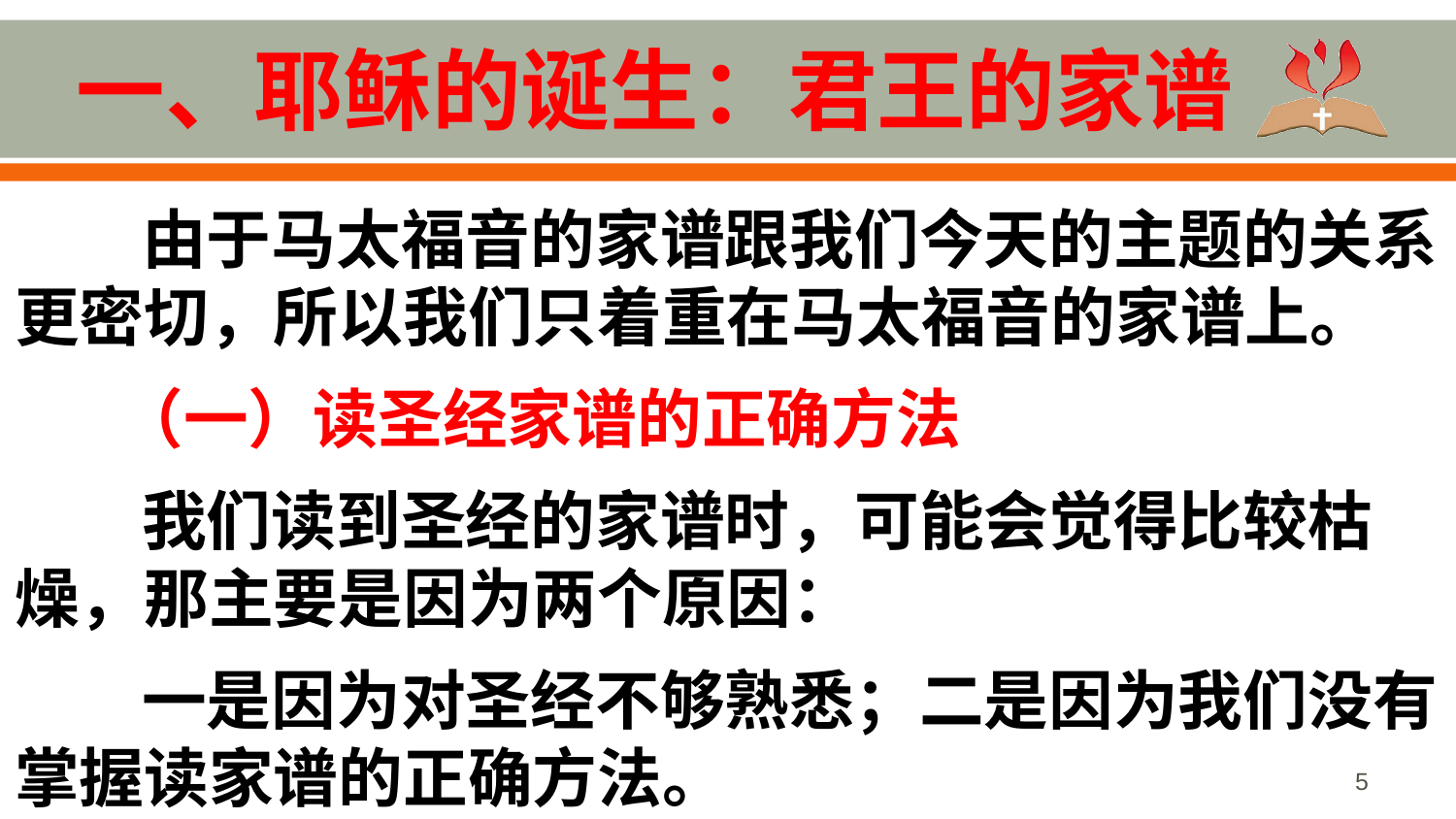

# 一、耶稣的诞生：君王的家谱
由于马太福音的家谱跟我们今天的主题的关系更密切，所以我们只着重在马太福音的家谱上。
      （一）读圣经家谱的正确方法
我们读到圣经的家谱时，可能会觉得比较枯燥，那主要是因为两个原因：
一是因为对圣经不够熟悉；二是因为我们没有掌握读家谱的正确方法。

5